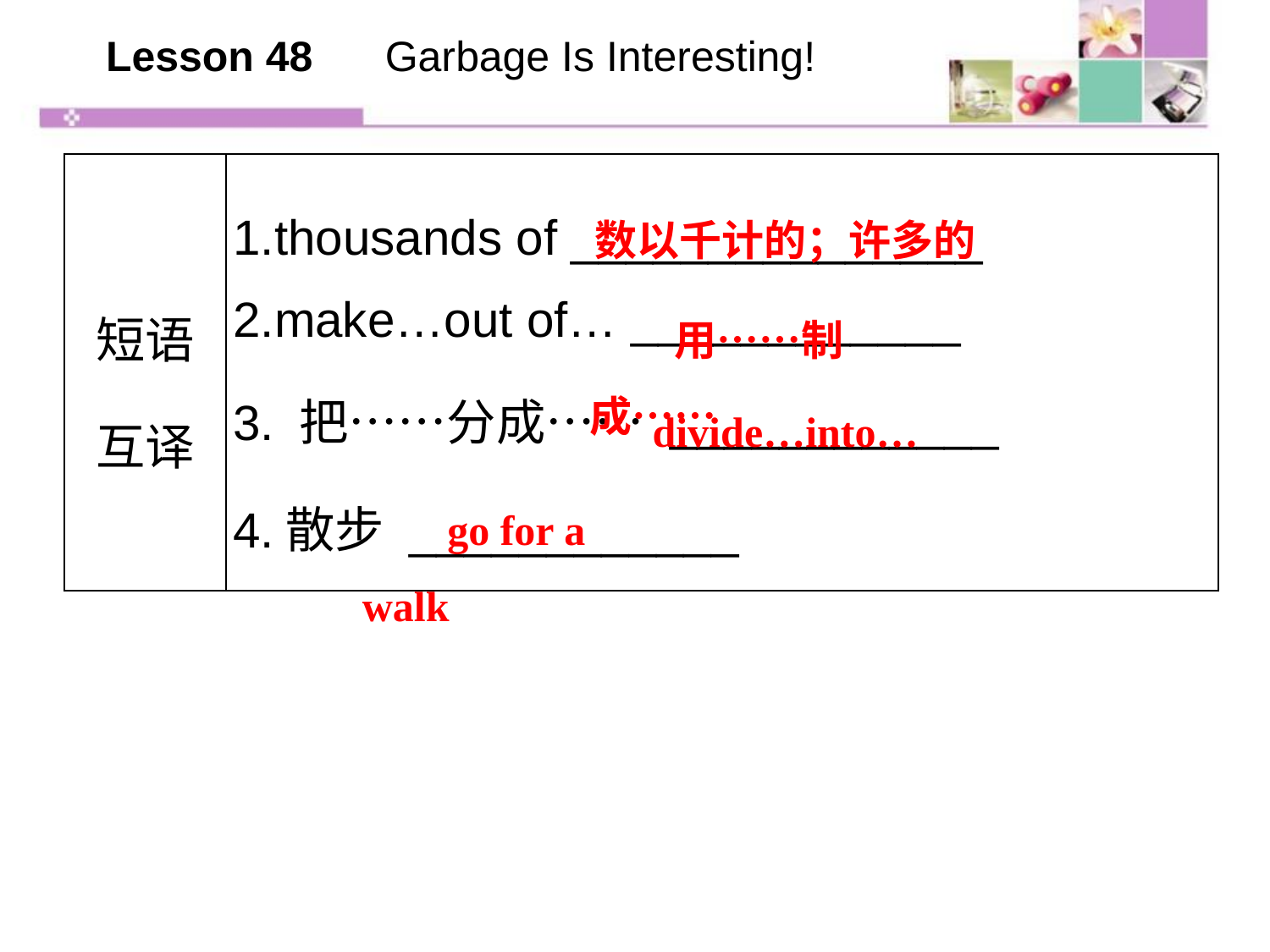

Lesson 48　 Garbage Is Interesting!
| 短语 互译 | 1.thousands of \_\_\_\_\_\_\_\_\_\_\_\_\_\_\_ 2.make…out of… \_\_\_\_\_\_\_\_\_\_\_\_ 3. 把……分成…… \_\_\_\_\_\_\_\_\_\_\_\_ 4.散步 \_\_\_\_\_\_\_\_\_\_\_\_ |
| --- | --- |
数以千计的；许多的
用……制成……
divide…into…
go for a walk